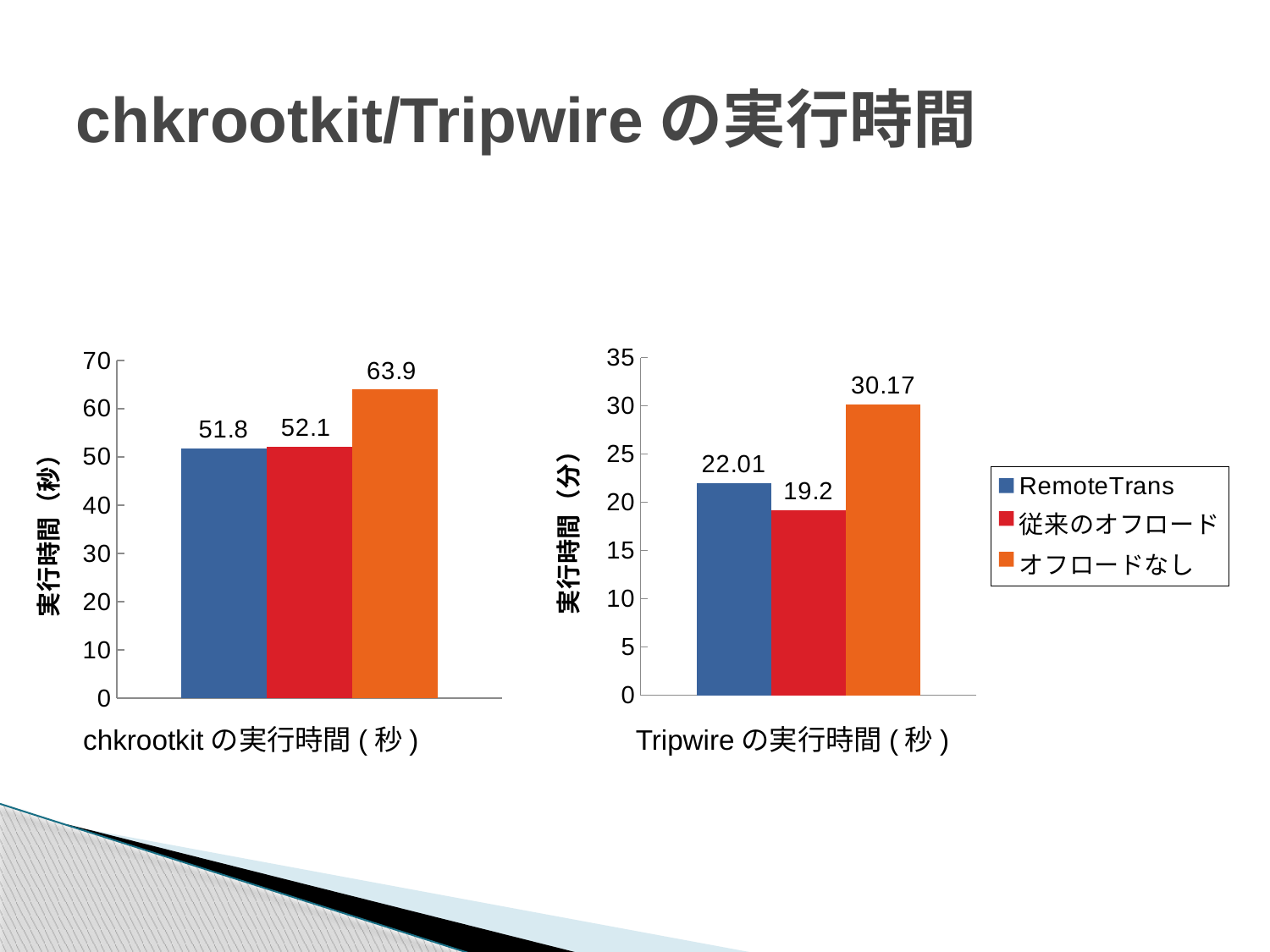

# chkrootkit/Tripwireの実行時間

### Chart

| Category | RemoteTrans | 従来のオフロード | オフロードなし |
|---|---|---|---|

### Chart

| Category | RemoteTrans | 従来のオフロード | オフロードなし |
|---|---|---|---|
chkrootkitの実行時間(秒)
Tripwireの実行時間(秒)